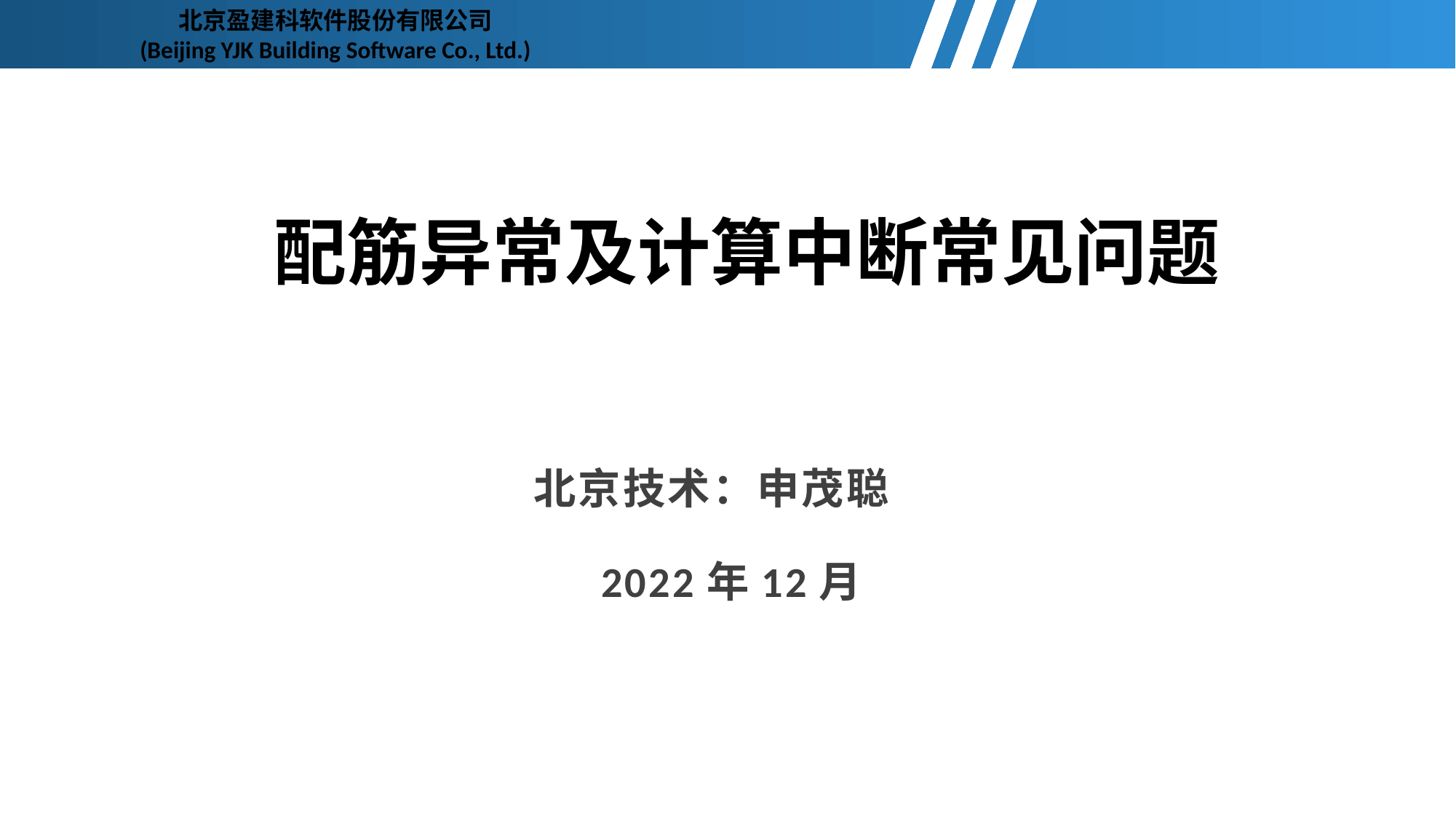

北京盈建科软件股份有限公司
(Beijing YJK Building Software Co., Ltd.)
配筋异常及计算中断常见问题
北京技术：申茂聪
2022年12月